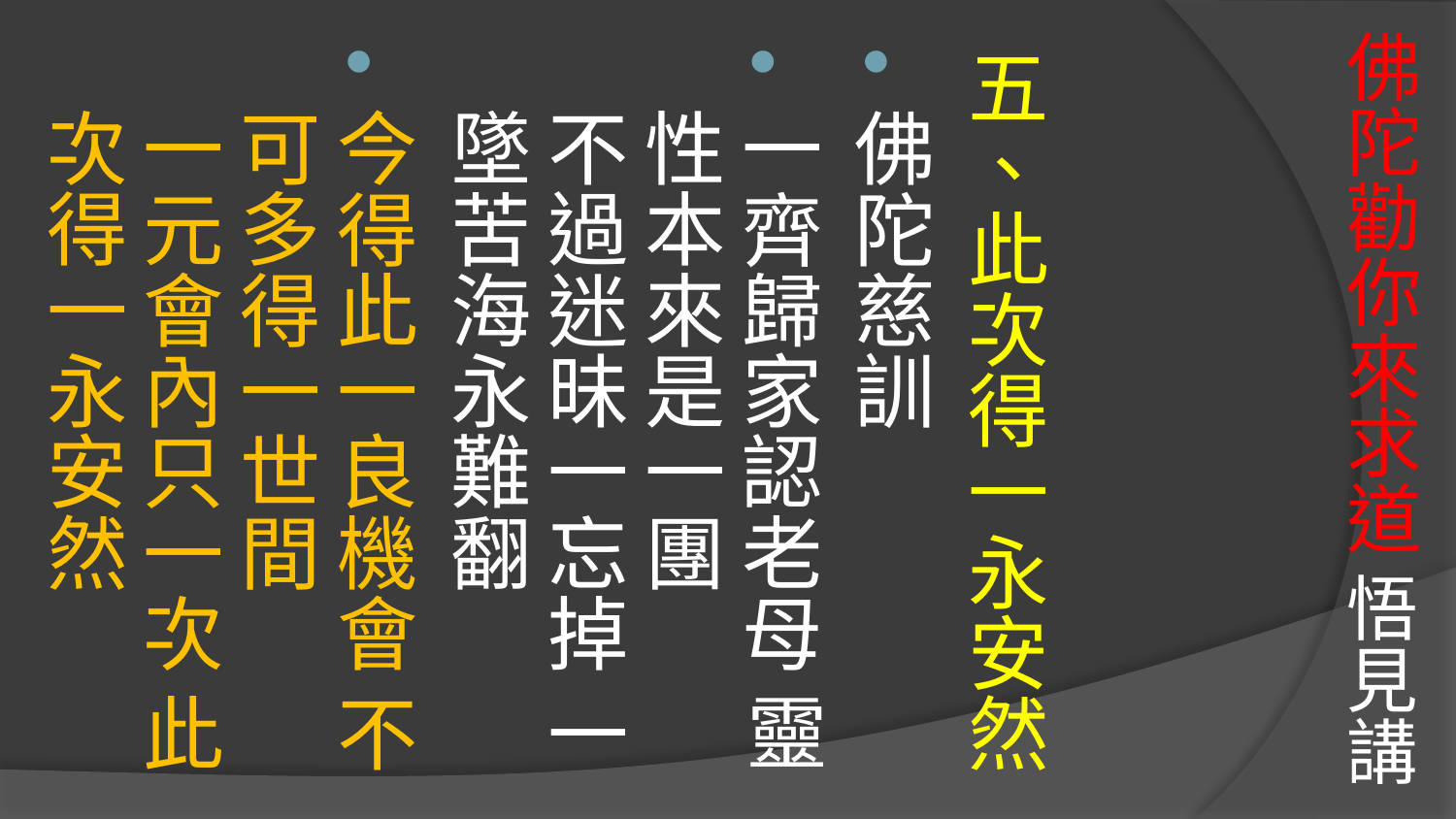

# 佛陀勸你來求道 悟見講
五、此次得一永安然
佛陀慈訓
一齊歸家認老母 靈性本來是一團
不過迷昧一忘掉 一墜苦海永難翻
今得此一良機會 不可多得一世間
一元會內只一次 此次得一永安然